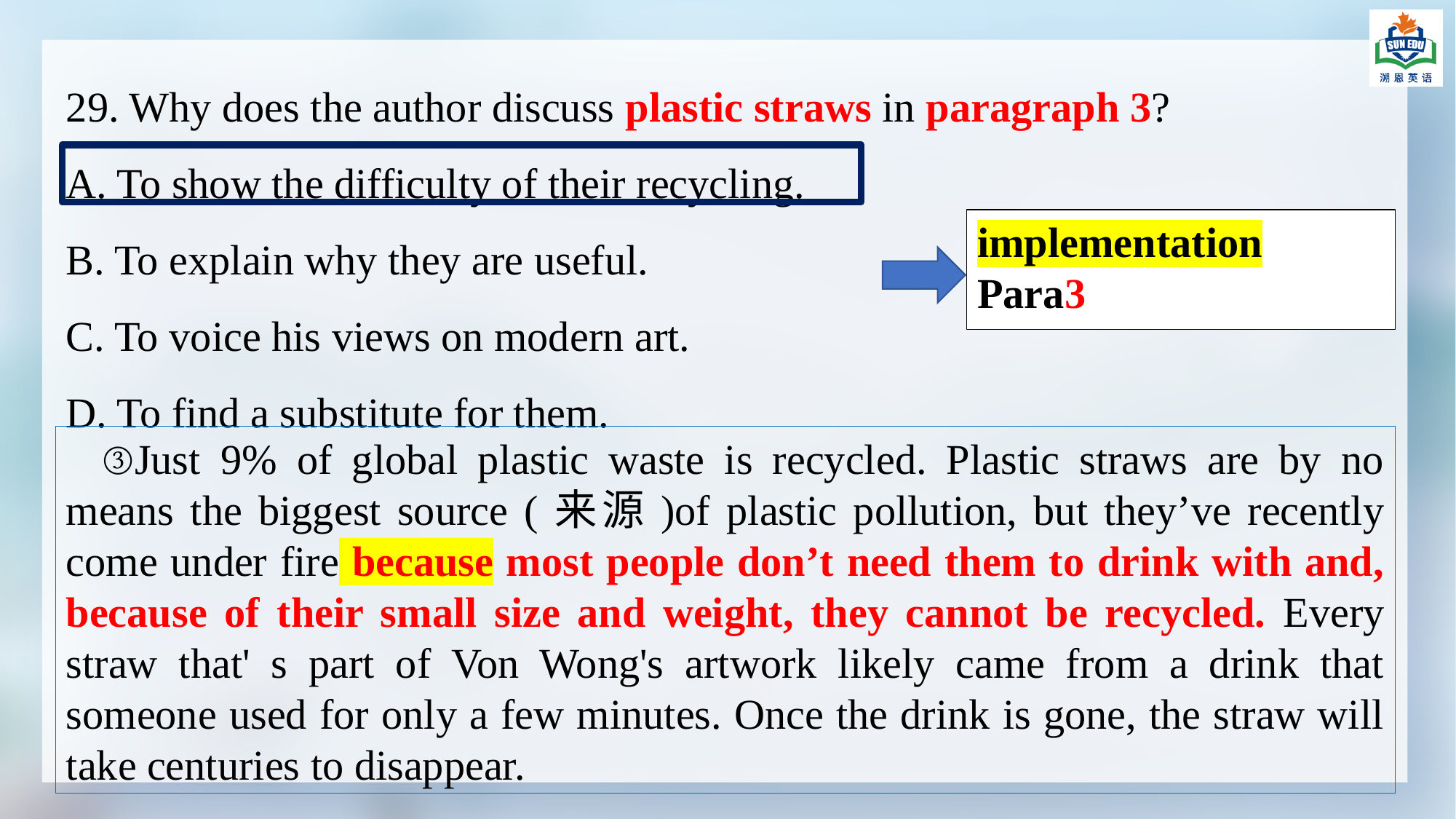

29. Why does the author discuss plastic straws in paragraph 3?
A. To show the difficulty of their recycling.
B. To explain why they are useful.
C. To voice his views on modern art.
D. To find a substitute for them.

implementation
Para3

③Just 9% of global plastic waste is recycled. Plastic straws are by no means the biggest source (来源)of plastic pollution, but they’ve recently come under fire because most people don’t need them to drink with and, because of their small size and weight, they cannot be recycled. Every straw that' s part of Von Wong's artwork likely came from a drink that someone used for only a few minutes. Once the drink is gone, the straw will take centuries to disappear.